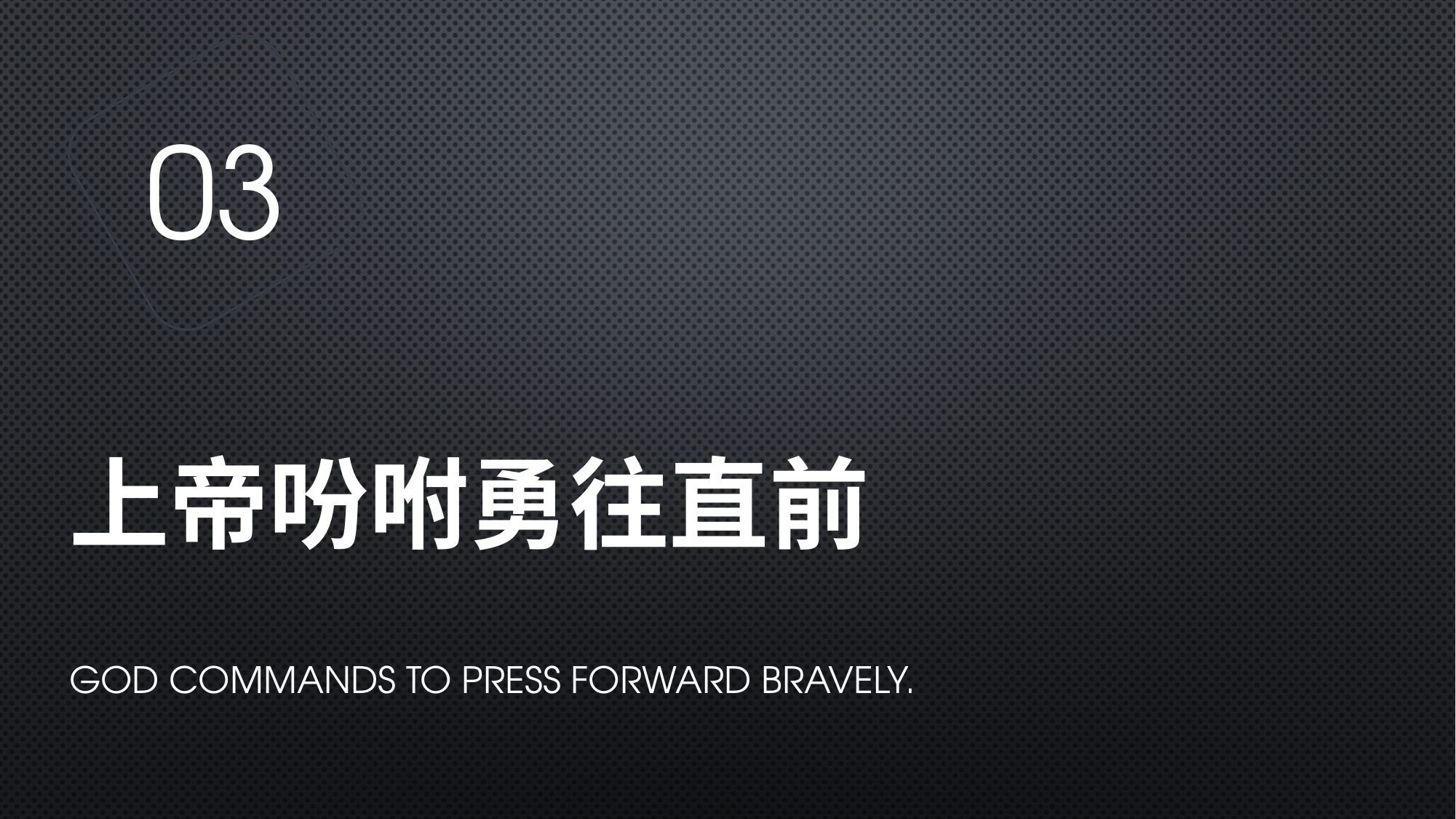

03
# 上帝吩咐勇往直前
God commands to press forward bravely.